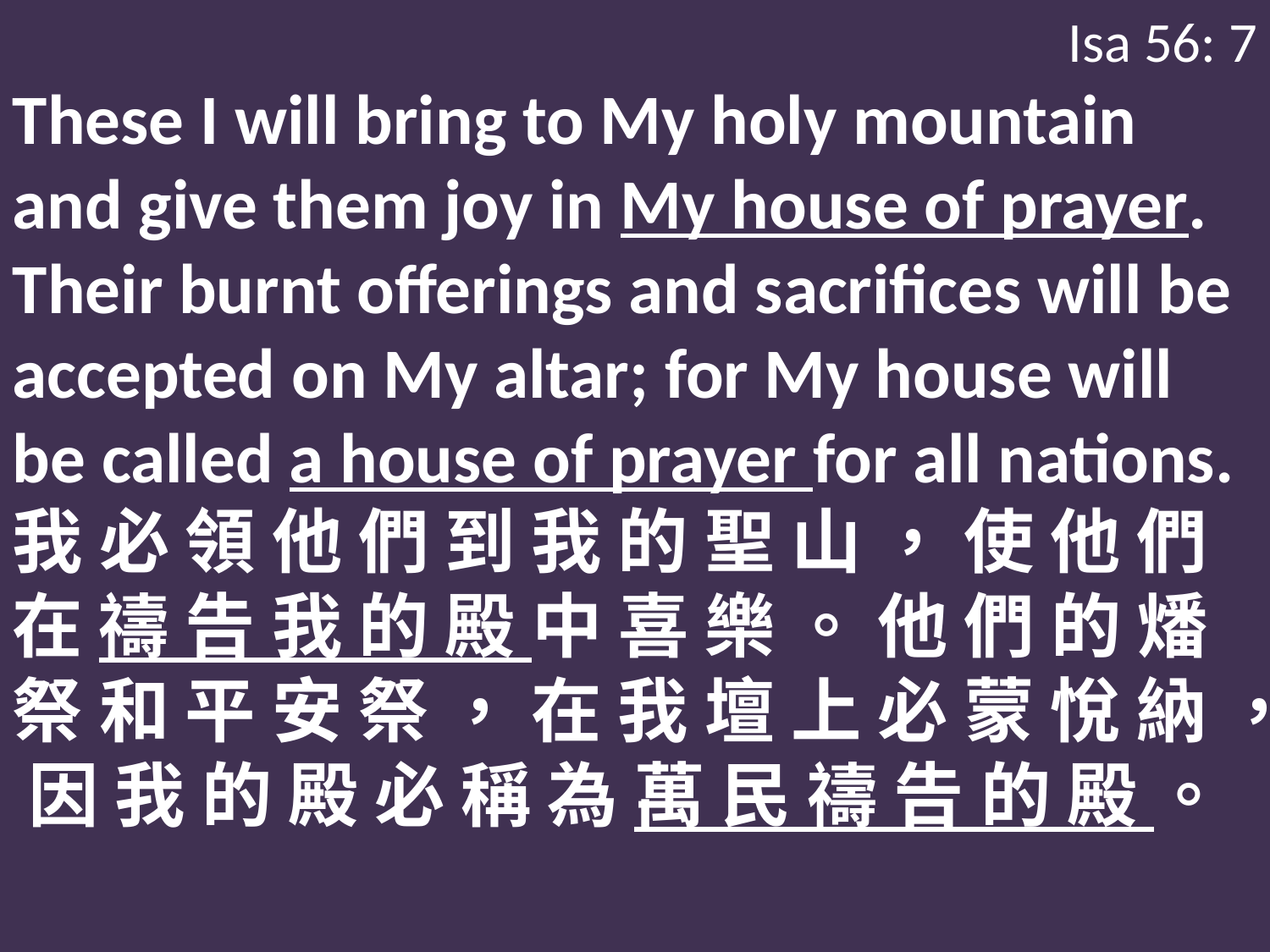

Isa 56: 7
These I will bring to My holy mountain and give them joy in My house of prayer. Their burnt offerings and sacrifices will be accepted on My altar; for My house will be called a house of prayer for all nations.
我 必 領 他 們 到 我 的 聖 山 ， 使 他 們 在 禱 告 我 的 殿 中 喜 樂 。 他 們 的 燔 祭 和 平 安 祭 ， 在 我 壇 上 必 蒙 悅 納 ， 因 我 的 殿 必 稱 為 萬 民 禱 告 的 殿 。